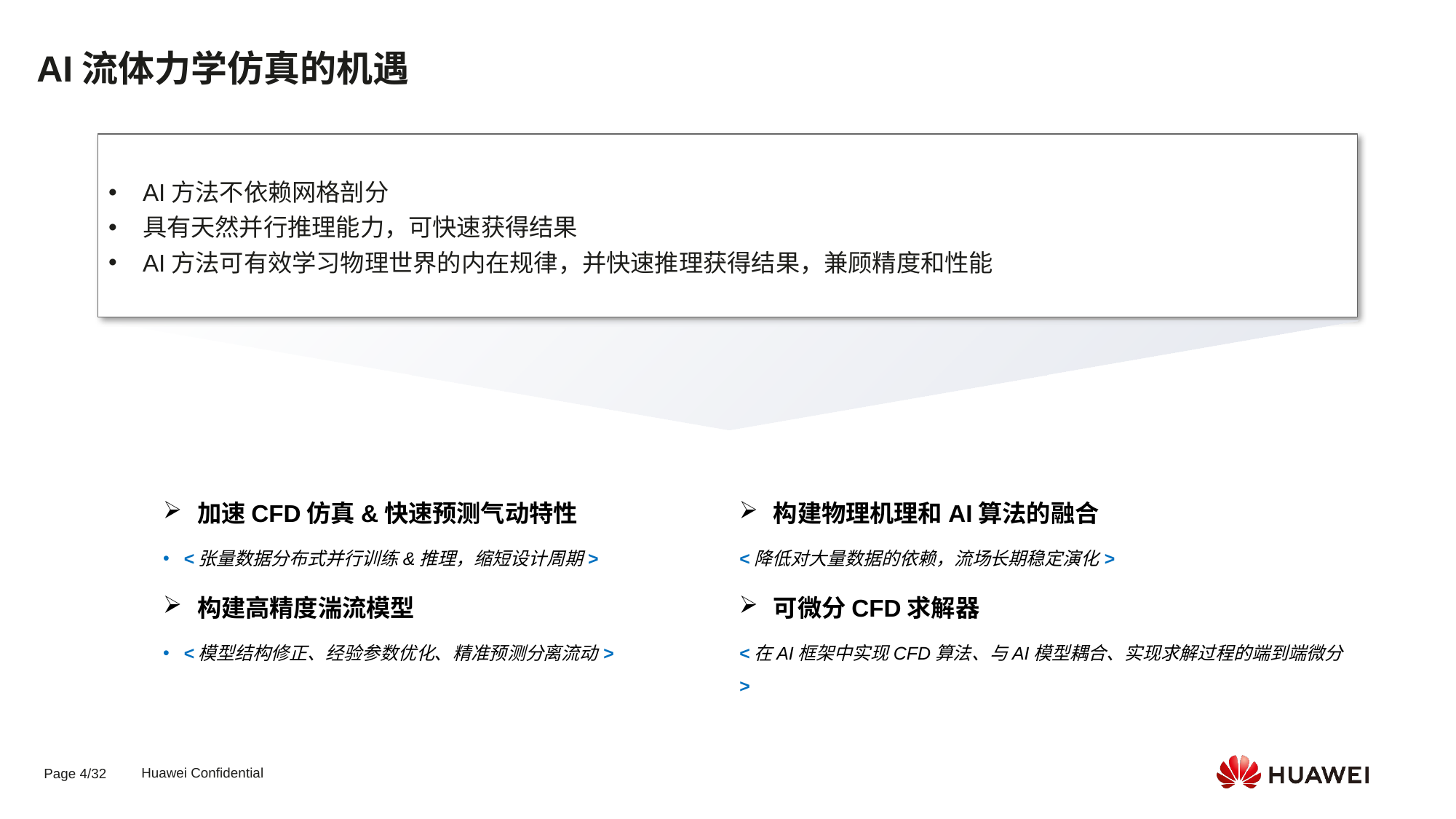

AI流体力学仿真的机遇
AI方法不依赖网格剖分
具有天然并行推理能力，可快速获得结果
AI方法可有效学习物理世界的内在规律，并快速推理获得结果，兼顾精度和性能

加速CFD仿真&快速预测气动特性
<张量数据分布式并行训练&推理，缩短设计周期>
构建高精度湍流模型
<模型结构修正、经验参数优化、精准预测分离流动>
构建物理机理和AI算法的融合
<降低对大量数据的依赖，流场长期稳定演化>
可微分CFD求解器
<在AI框架中实现CFD算法、与AI模型耦合、实现求解过程的端到端微分>